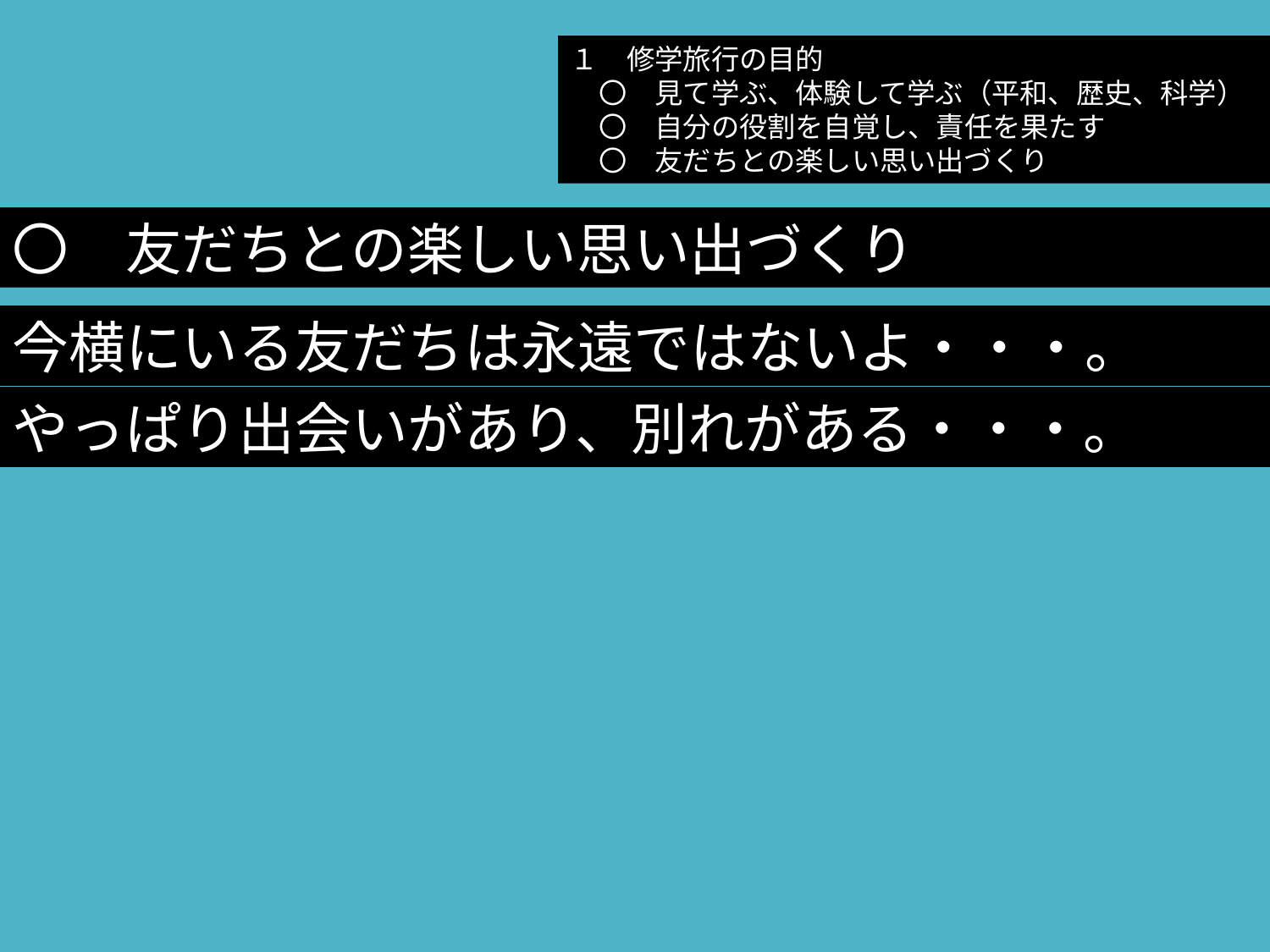

１　修学旅行の目的
　〇　見て学ぶ、体験して学ぶ（平和、歴史、科学）
　〇　自分の役割を自覚し、責任を果たす
　〇　友だちとの楽しい思い出づくり
〇　友だちとの楽しい思い出づくり
今横にいる友だちは永遠ではないよ・・・。
やっぱり出会いがあり、別れがある・・・。
〇　見て学ぶ、体験して学ぶ（平和、歴史、科学）
〇　自分の役割を自覚し、責任を果たす
〇　友だちとの楽しい思い出づくり